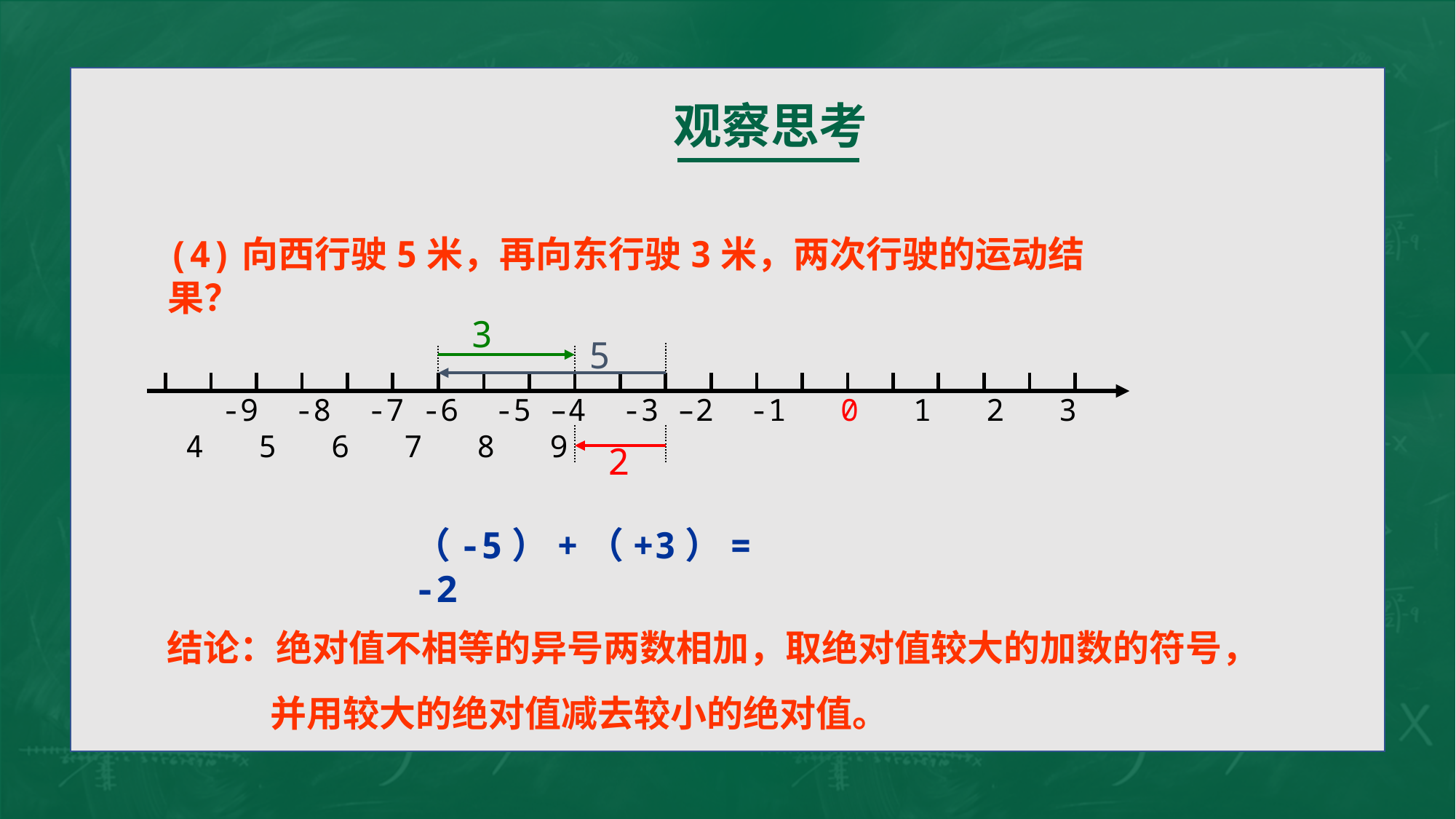

观察思考
(4)向西行驶5米，再向东行驶3米，两次行驶的运动结果？
3
5
   -9  -8  -7 -6  -5 –4  -3 –2  -1   0   1   2   3   4   5   6   7   8   9
2
（-5）+（+3）= -2

结论：绝对值不相等的异号两数相加，取绝对值较大的加数的符号，并用较大的绝对值减去较小的绝对值。